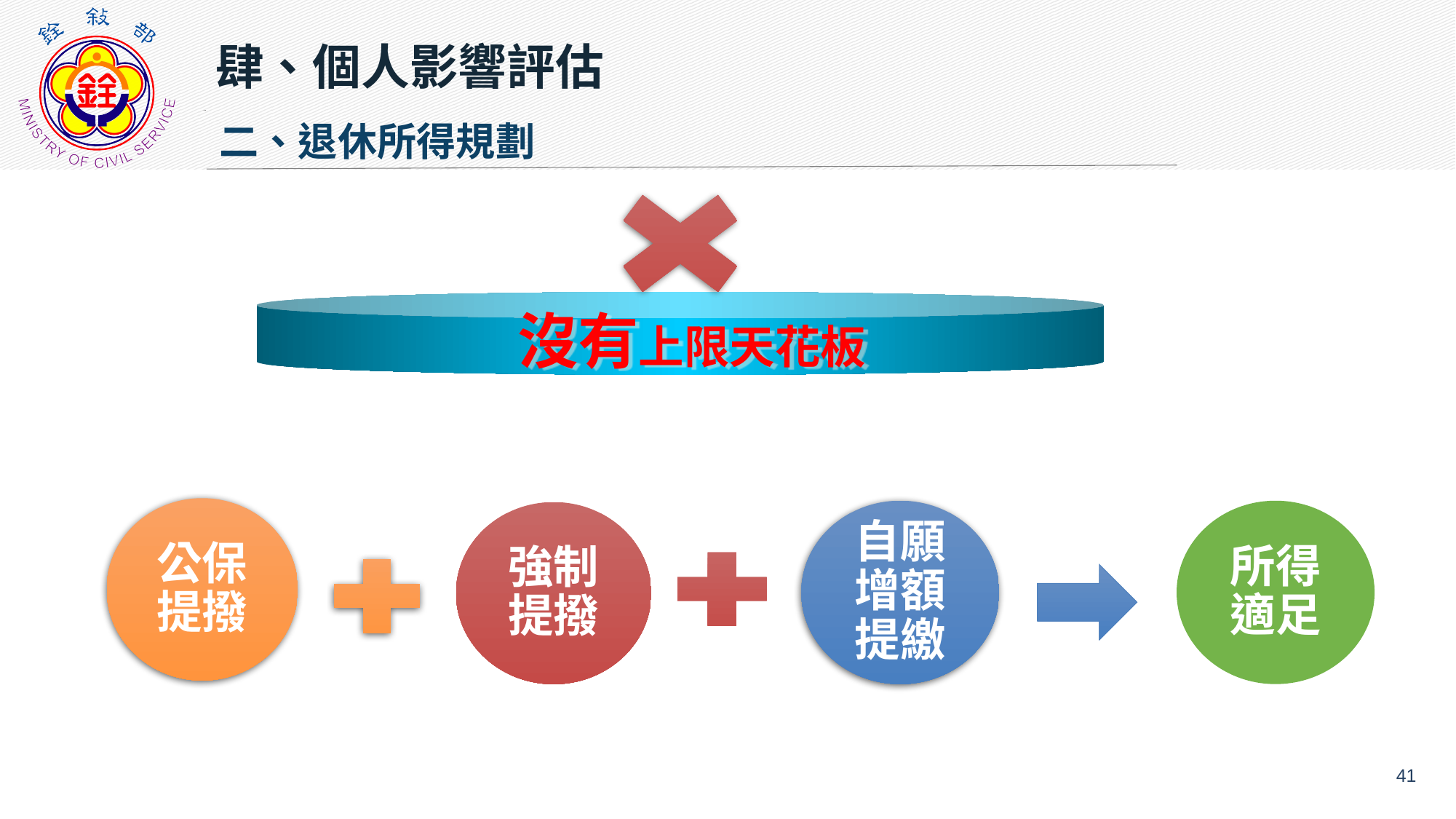

肆、個人影響評估
二、退休所得規劃

沒有上限天花板
公保
提撥
自願
增額
提繳
所得
適足
強制
提撥